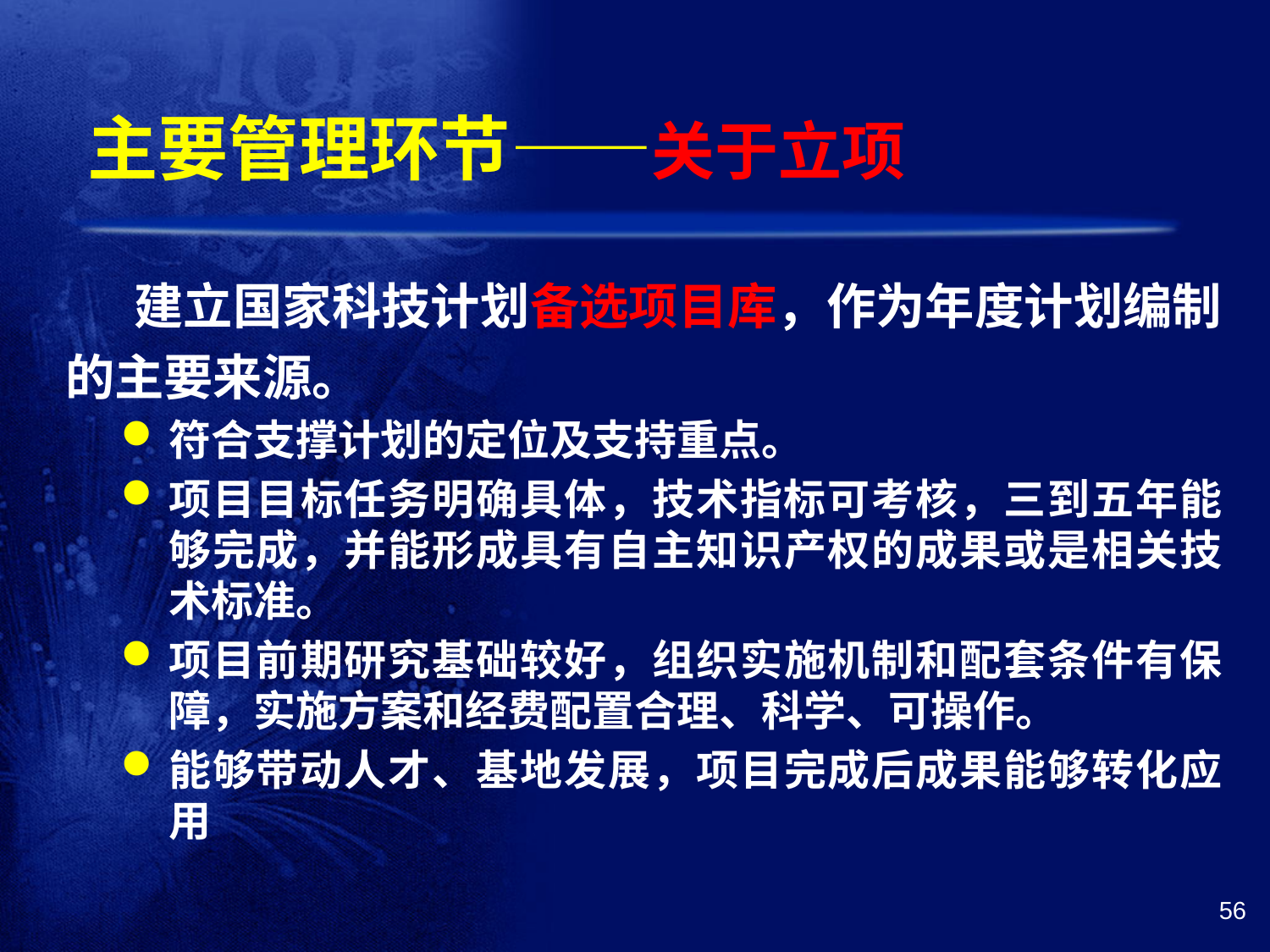

主要管理环节——关于立项
     建立国家科技计划备选项目库，作为年度计划编制的主要来源。
符合支撑计划的定位及支持重点。
项目目标任务明确具体，技术指标可考核，三到五年能够完成，并能形成具有自主知识产权的成果或是相关技术标准。
项目前期研究基础较好，组织实施机制和配套条件有保障，实施方案和经费配置合理、科学、可操作。
能够带动人才、基地发展，项目完成后成果能够转化应用
56